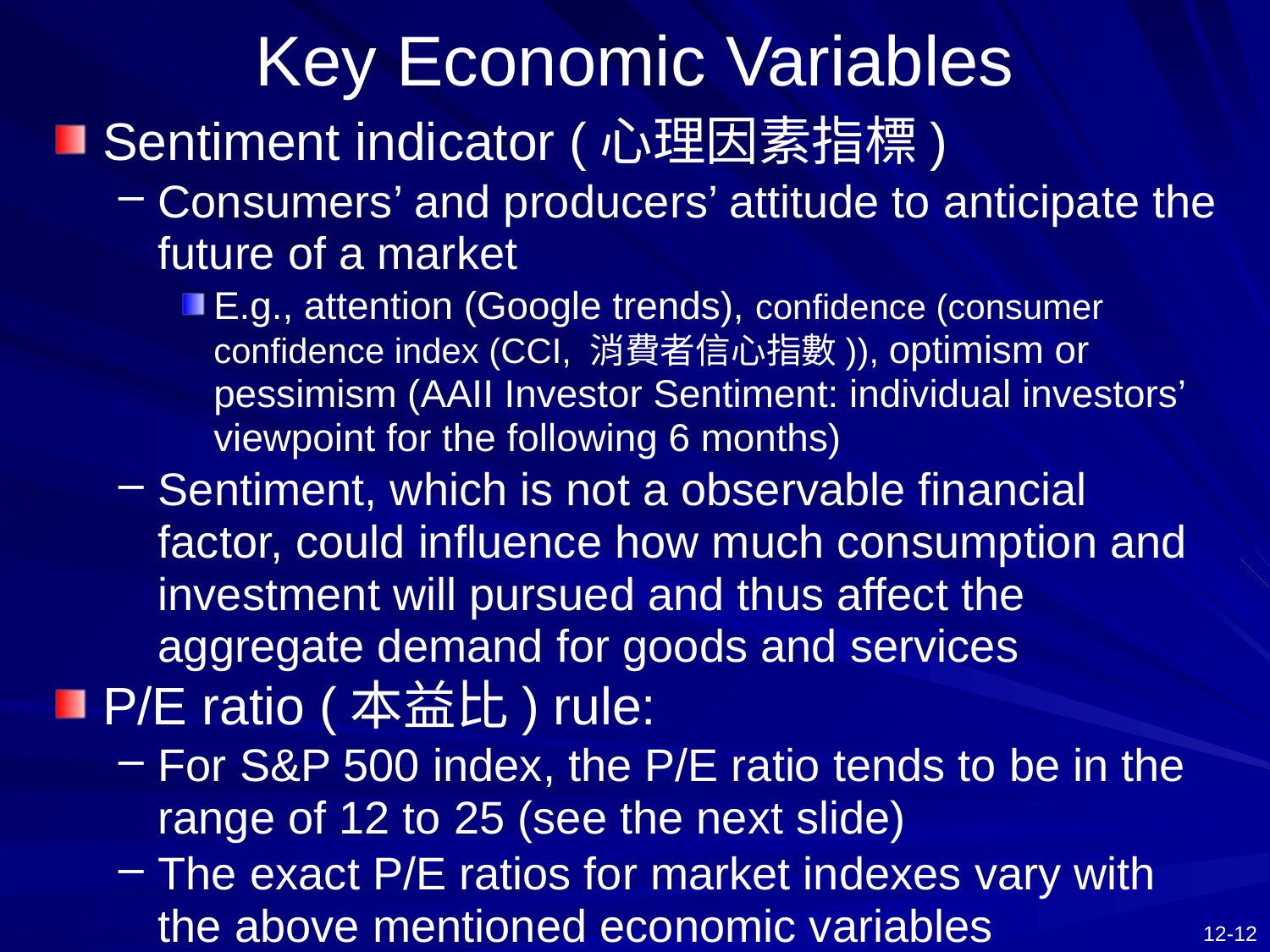

# Key Economic Variables
Sentiment indicator (心理因素指標)
Consumers’ and producers’ attitude to anticipate the future of a market
E.g., attention (Google trends), confidence (consumer confidence index (CCI, 消費者信心指數)), optimism or pessimism (AAII Investor Sentiment: individual investors’ viewpoint for the following 6 months)
Sentiment, which is not a observable financial factor, could influence how much consumption and investment will pursued and thus affect the aggregate demand for goods and services
P/E ratio (本益比) rule:
For S&P 500 index, the P/E ratio tends to be in the range of 12 to 25 (see the next slide)
The exact P/E ratios for market indexes vary with the above mentioned economic variables